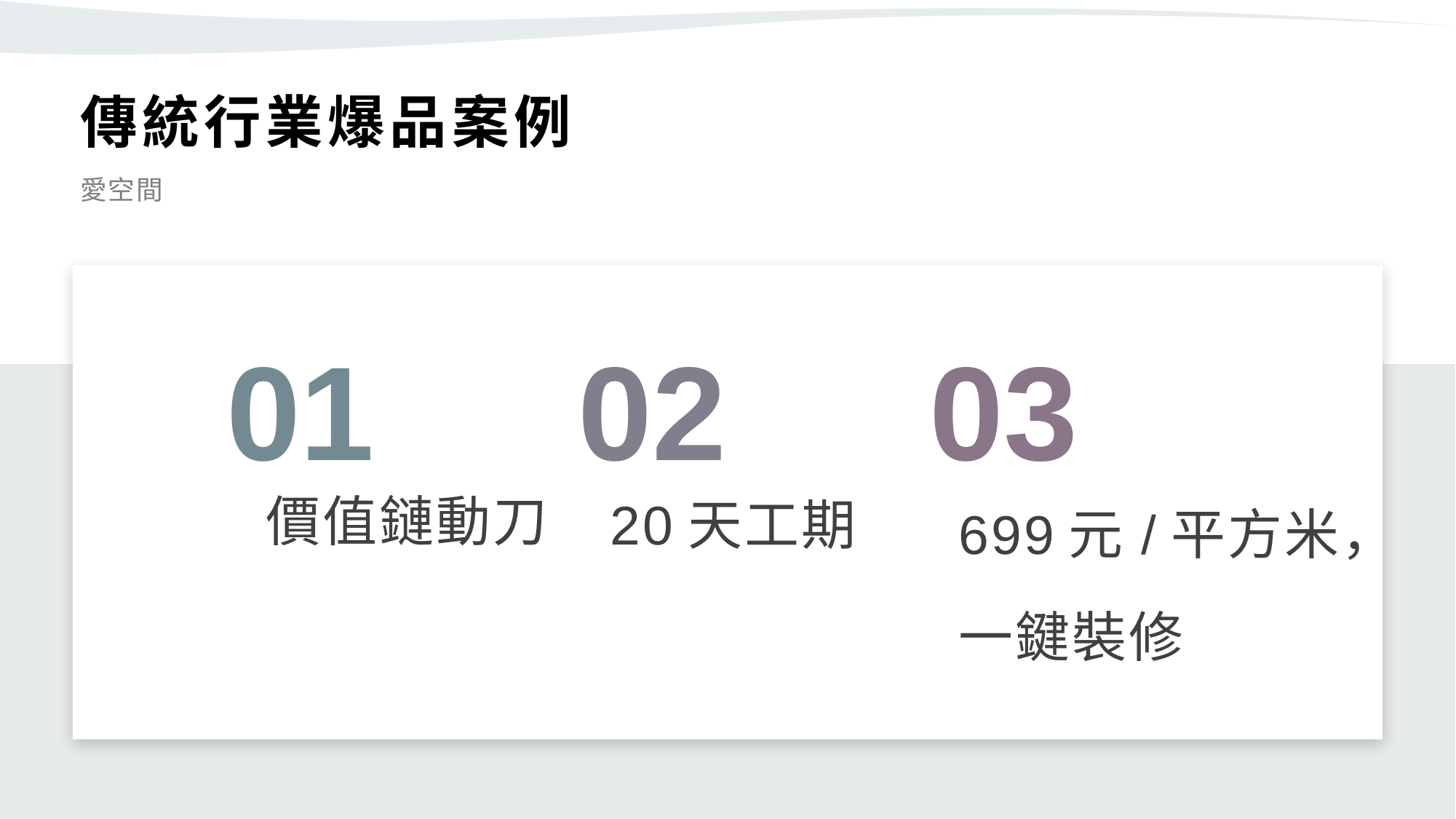

傳統行業爆品案例
愛空間

01
02
03

價值鏈動刀
20天工期
699元/平方米，一鍵裝修